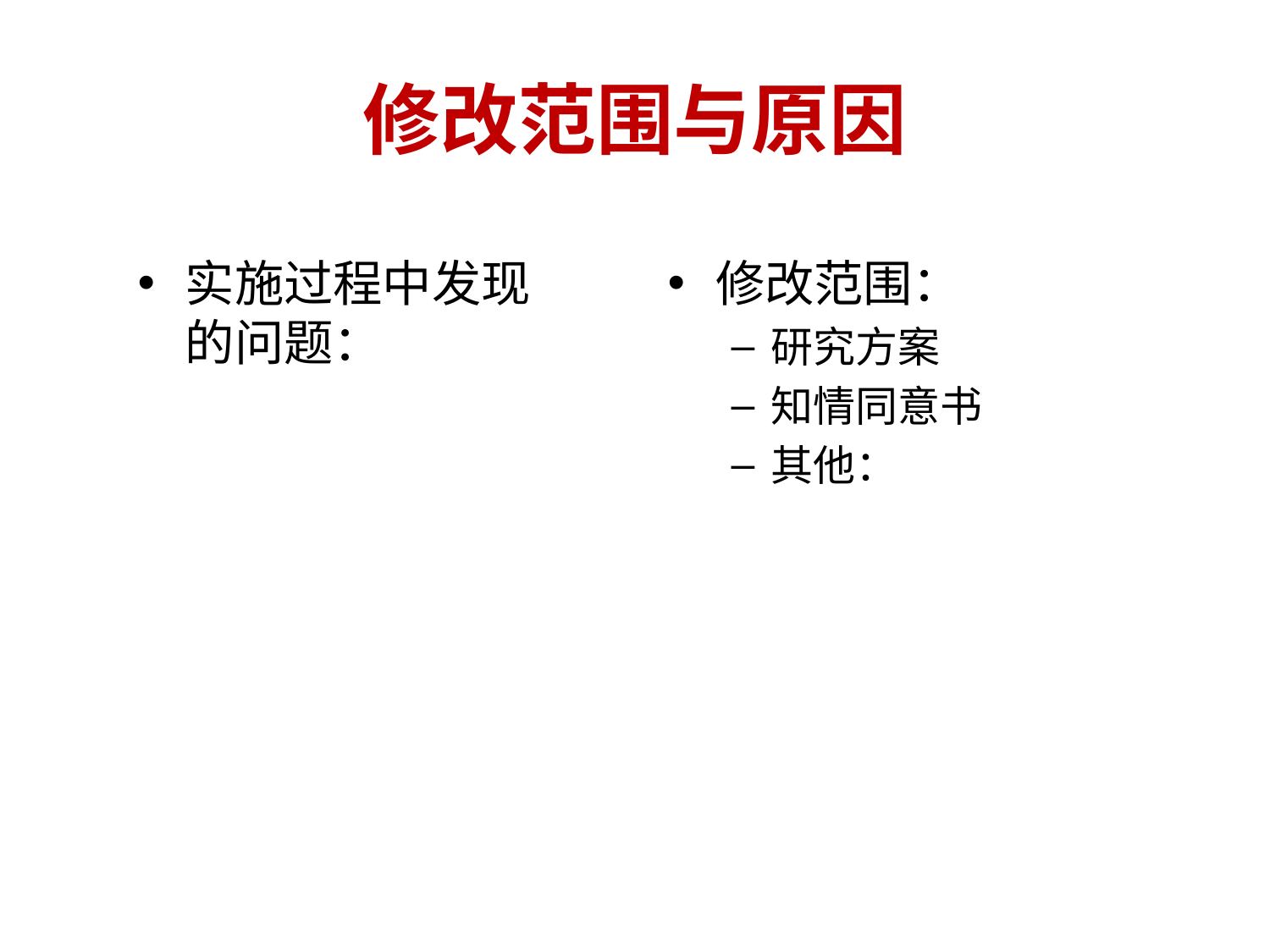

# 修改范围与原因
实施过程中发现的问题：
修改范围：
研究方案
知情同意书
其他：